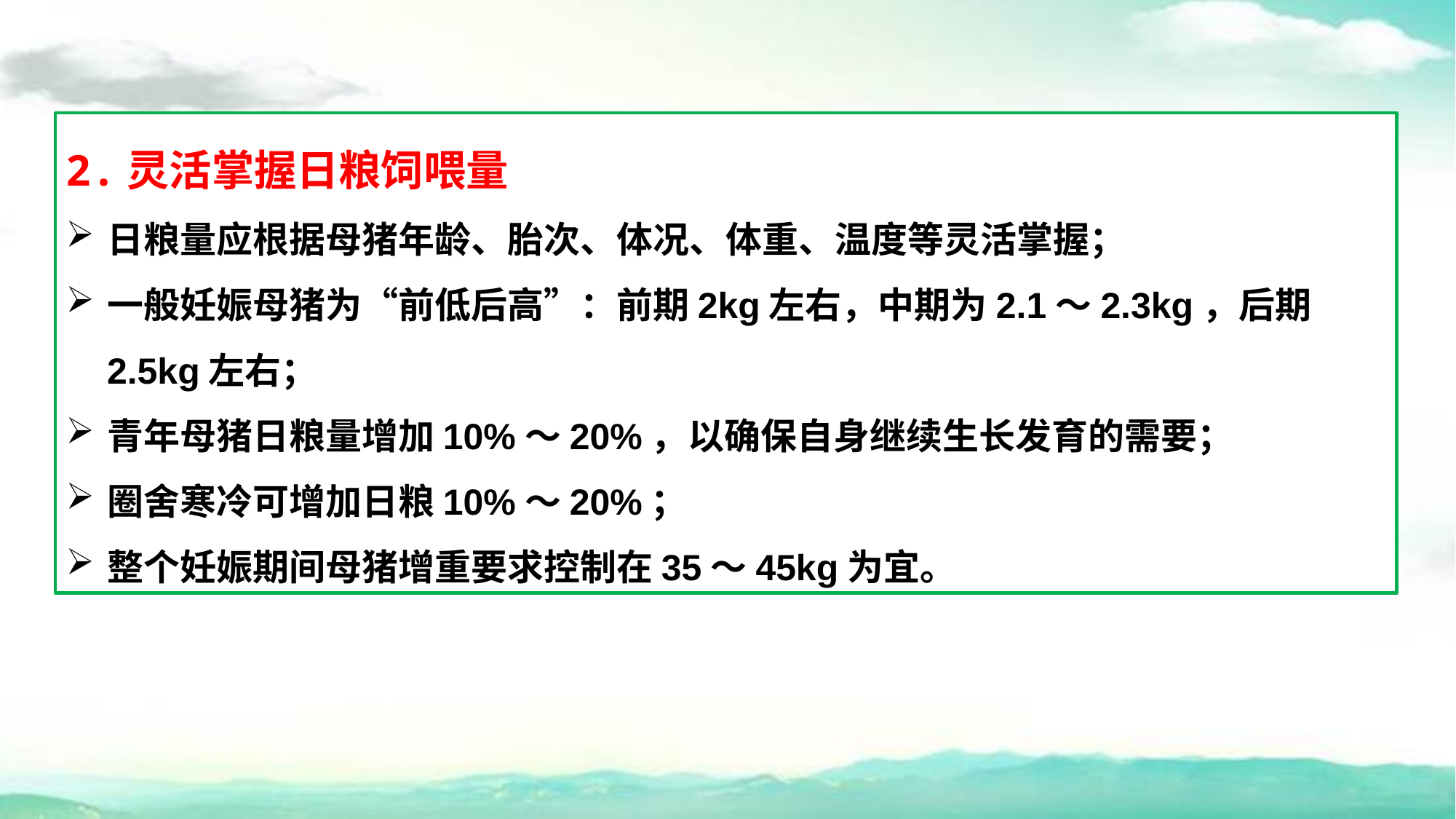

2.灵活掌握日粮饲喂量
日粮量应根据母猪年龄、胎次、体况、体重、温度等灵活掌握；
一般妊娠母猪为“前低后高”：前期2kg左右，中期为2.1～2.3kg，后期2.5kg左右；
青年母猪日粮量增加10%～20%，以确保自身继续生长发育的需要；
圈舍寒冷可增加日粮10%～20%；
整个妊娠期间母猪增重要求控制在35～45kg为宜。